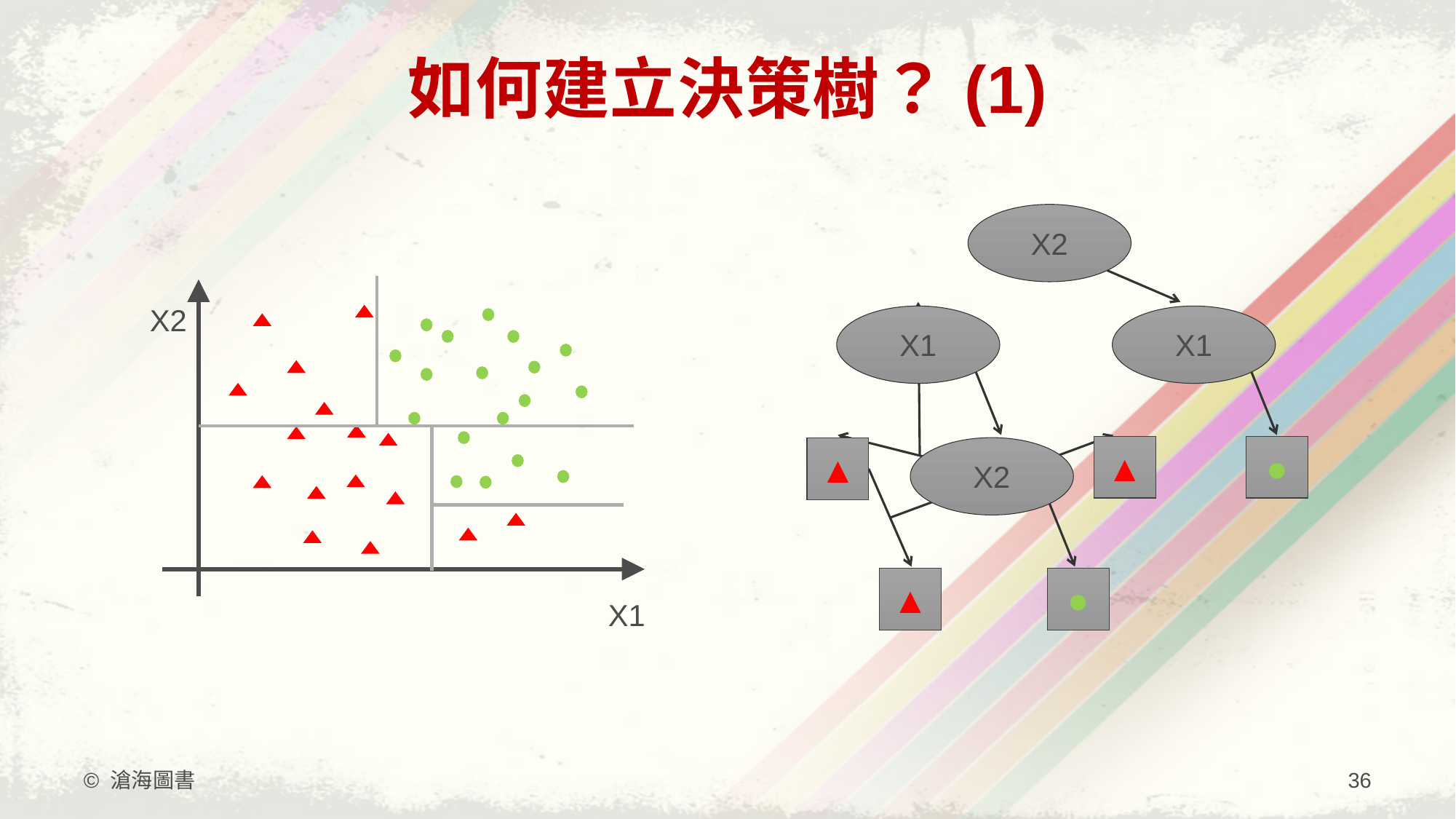

# 如何建立決策樹？(1)
X2
X2

X1
X1
X1
●
▲
X2
▲
▲
●
© 滄海圖書

36